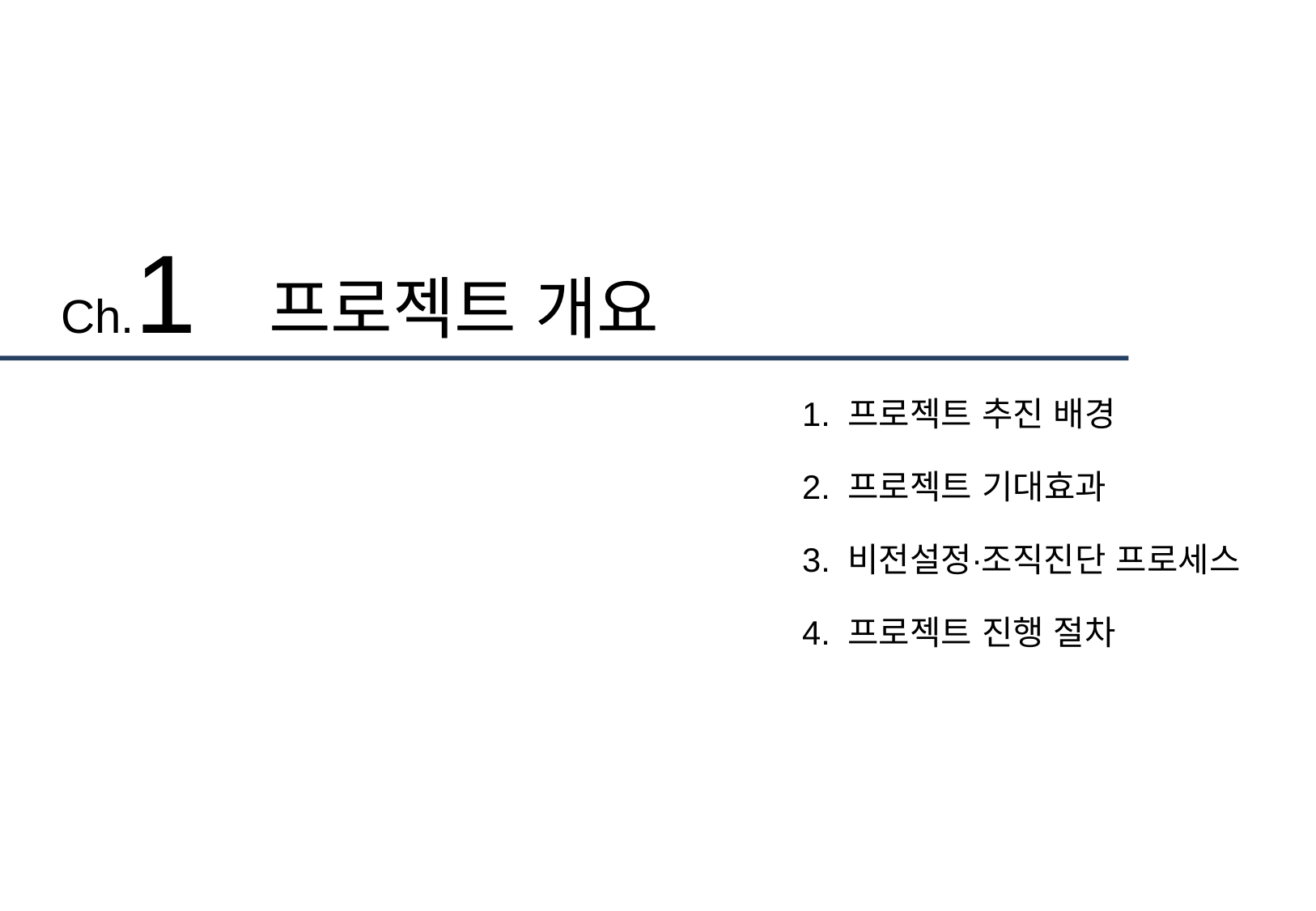

Ch.1   프로젝트 개요

1. 프로젝트 추진 배경
2. 프로젝트 기대효과
3. 비전설정∙조직진단 프로세스
4. 프로젝트 진행 절차